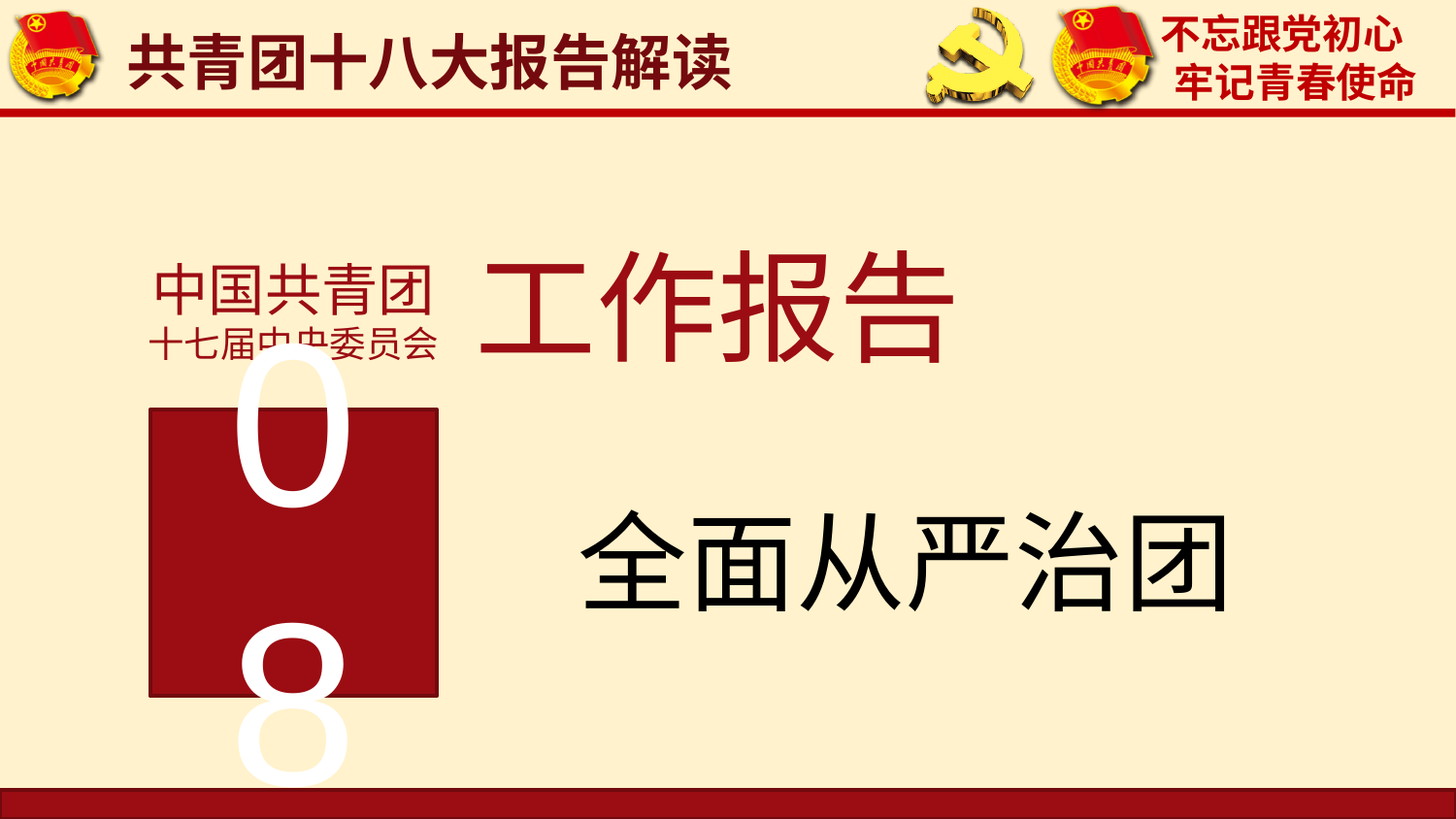

共青团十八大报告解读
工作报告
中国共青团
十七届中央委员会
08
全面从严治团